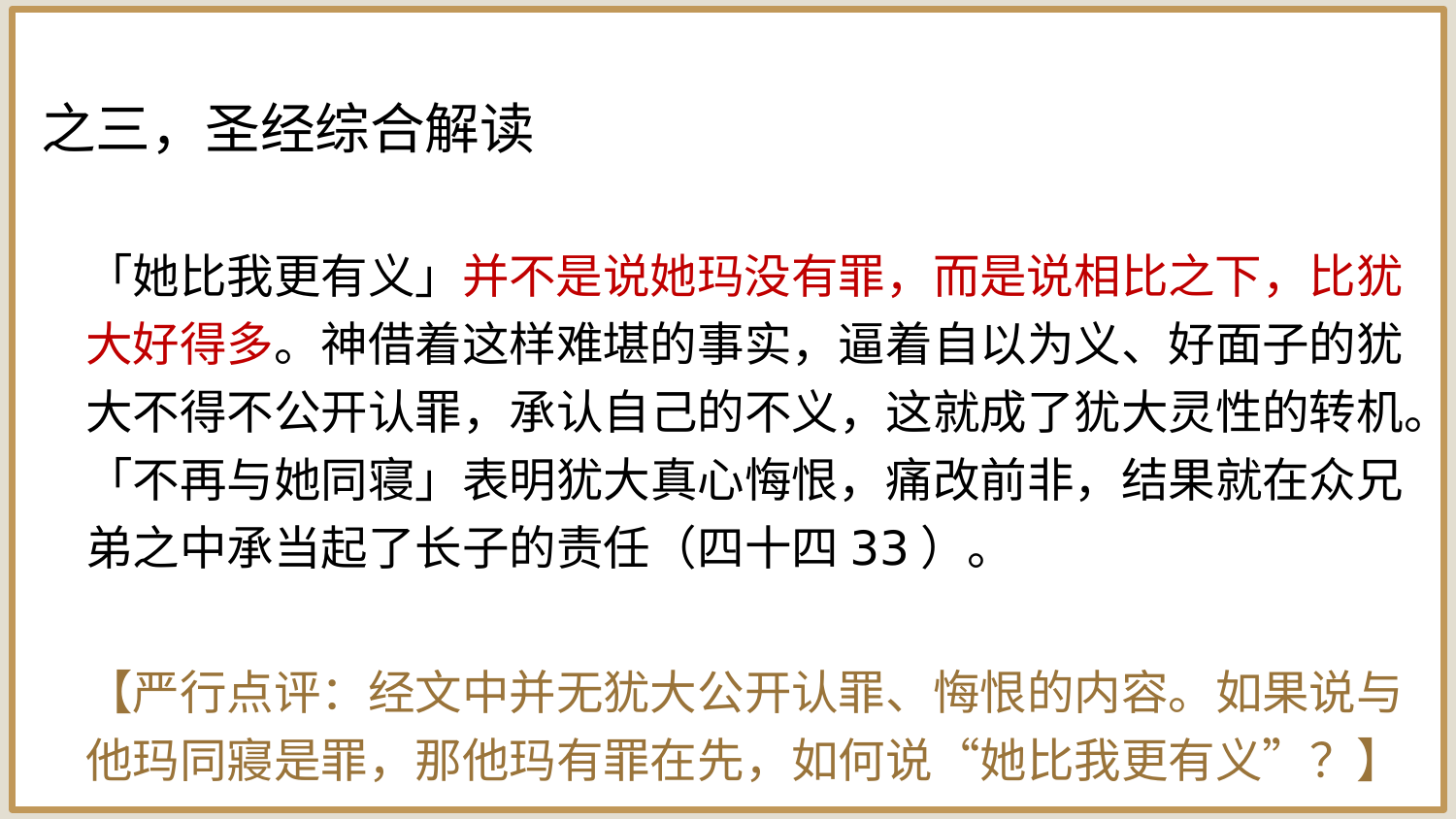

之三，圣经综合解读

「她比我更有义」并不是说她玛没有罪，而是说相比之下，比犹大好得多。神借着这样难堪的事实，逼着自以为义、好面子的犹大不得不公开认罪，承认自己的不义，这就成了犹大灵性的转机。「不再与她同寝」表明犹大真心悔恨，痛改前非，结果就在众兄弟之中承当起了长子的责任（四十四33）。

【严行点评：经文中并无犹大公开认罪、悔恨的内容。如果说与他玛同寢是罪，那他玛有罪在先，如何说“她比我更有义”？】